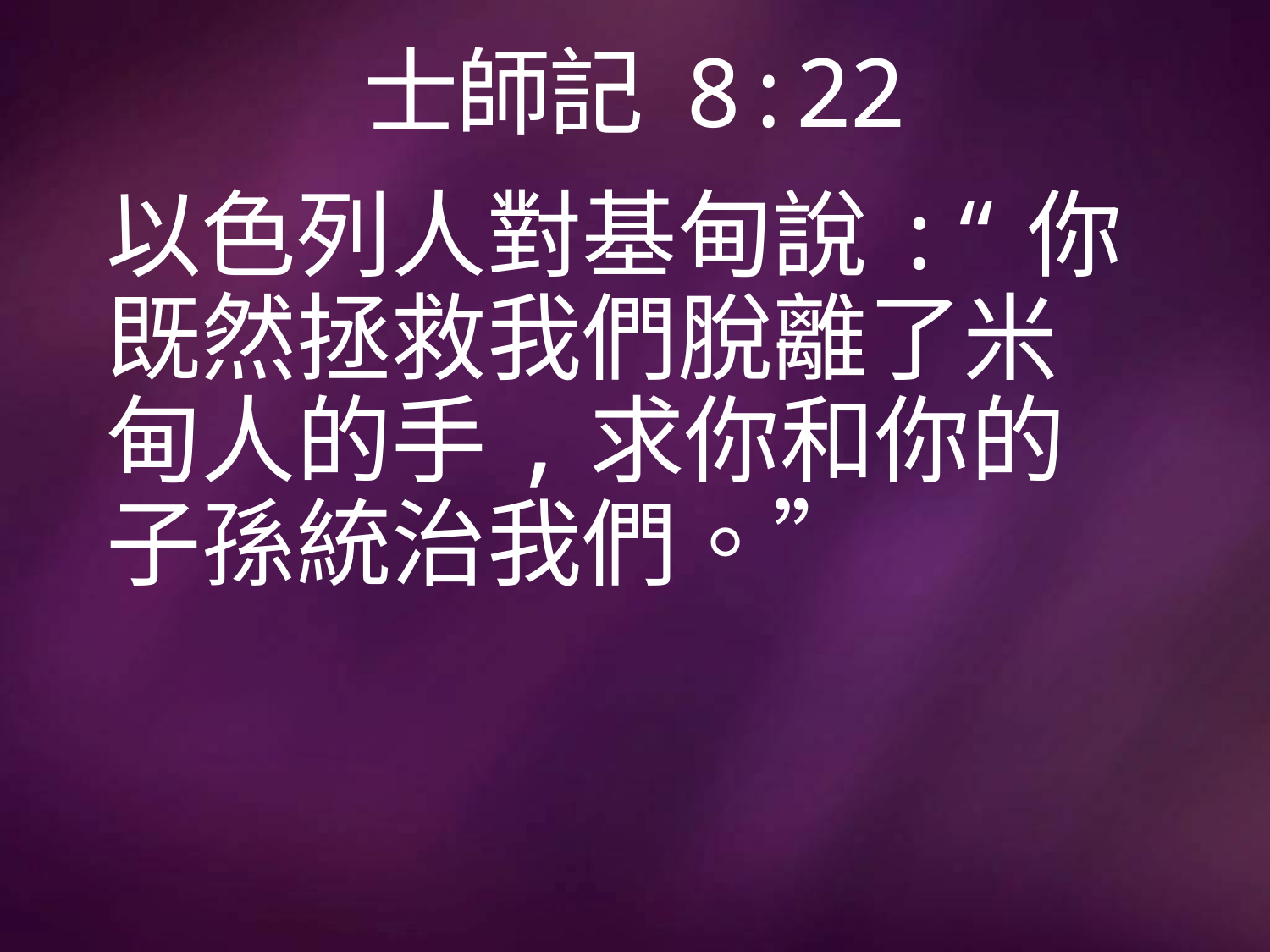

# 士師記 8:22
以色列人對基甸說:“你既然拯救我們脫離了米甸人的手,求你和你的子孫統治我們。”